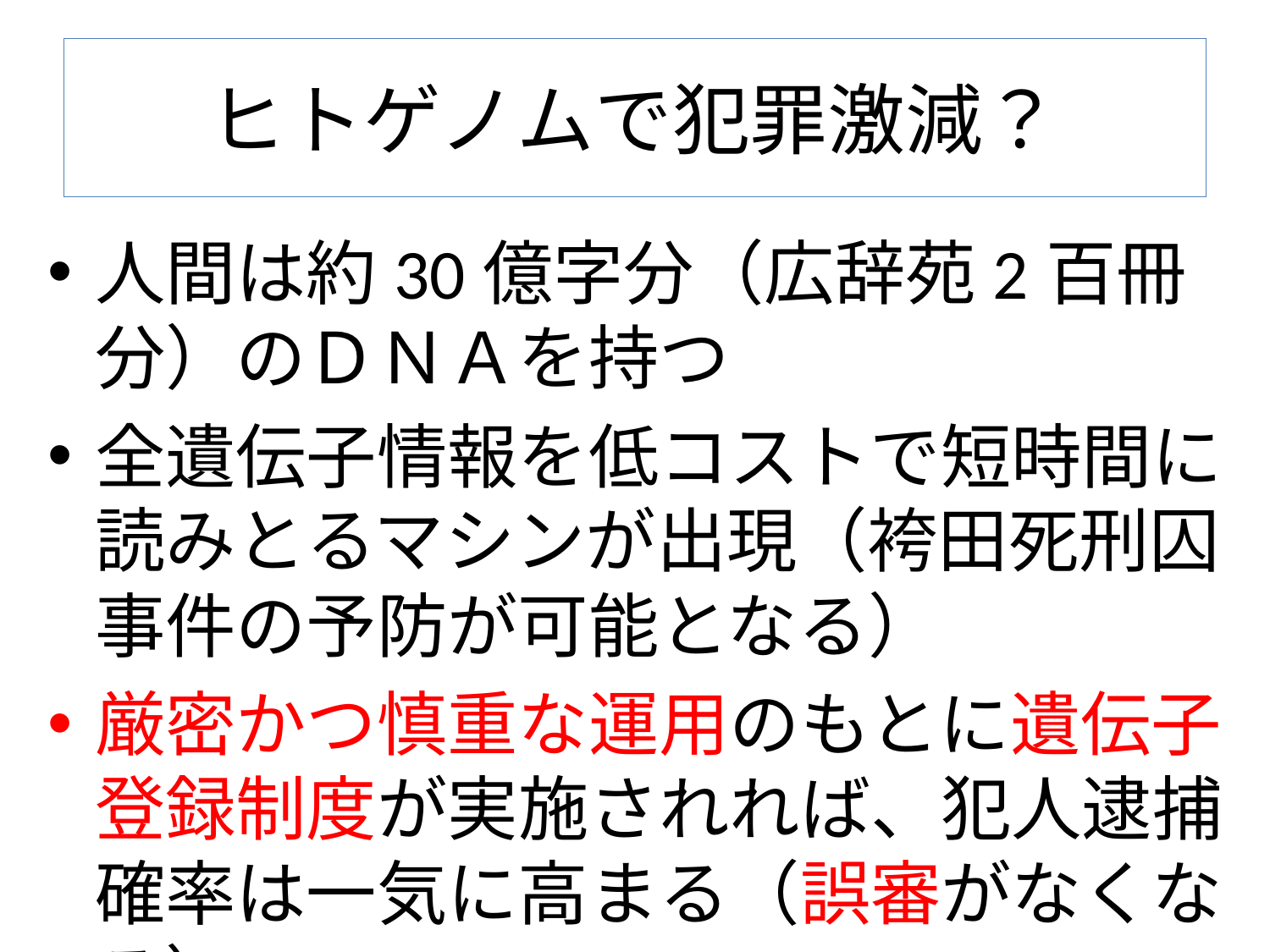

# ヒトゲノムで犯罪激減？
人間は約30億字分（広辞苑2百冊分）のＤＮＡを持つ
全遺伝子情報を低コストで短時間に読みとるマシンが出現（袴田死刑囚事件の予防が可能となる）
厳密かつ慎重な運用のもとに遺伝子登録制度が実施されれば、犯人逮捕確率は一気に高まる（誤審がなくなる）